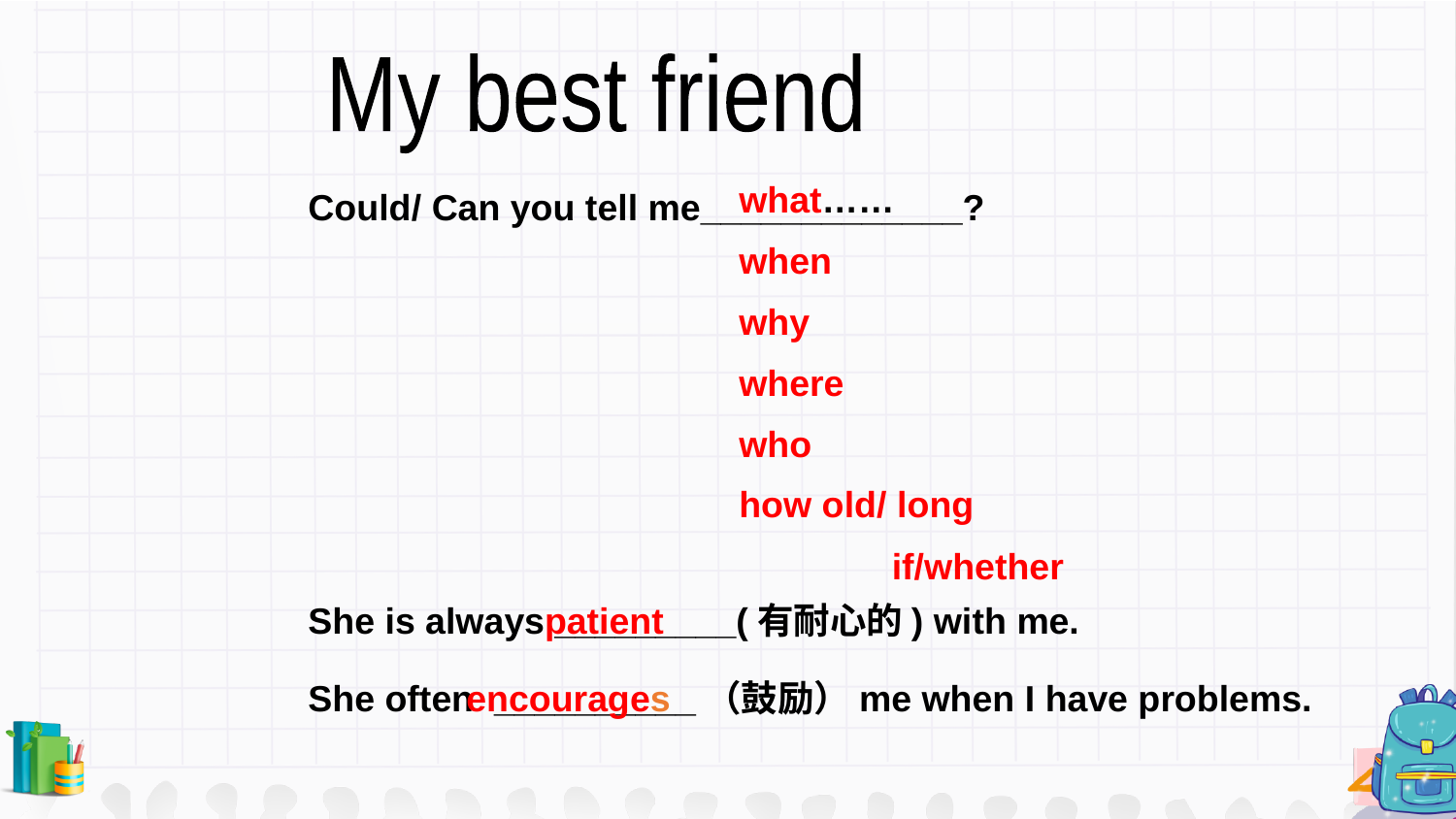

My best friend
what……
when
why
where
who
how old/ long                           if/whether
Could/ Can you tell me_____________?
She is always _________(有耐心的) with me.
patient
She often  __________（鼓励）me when I have problems.
encourages